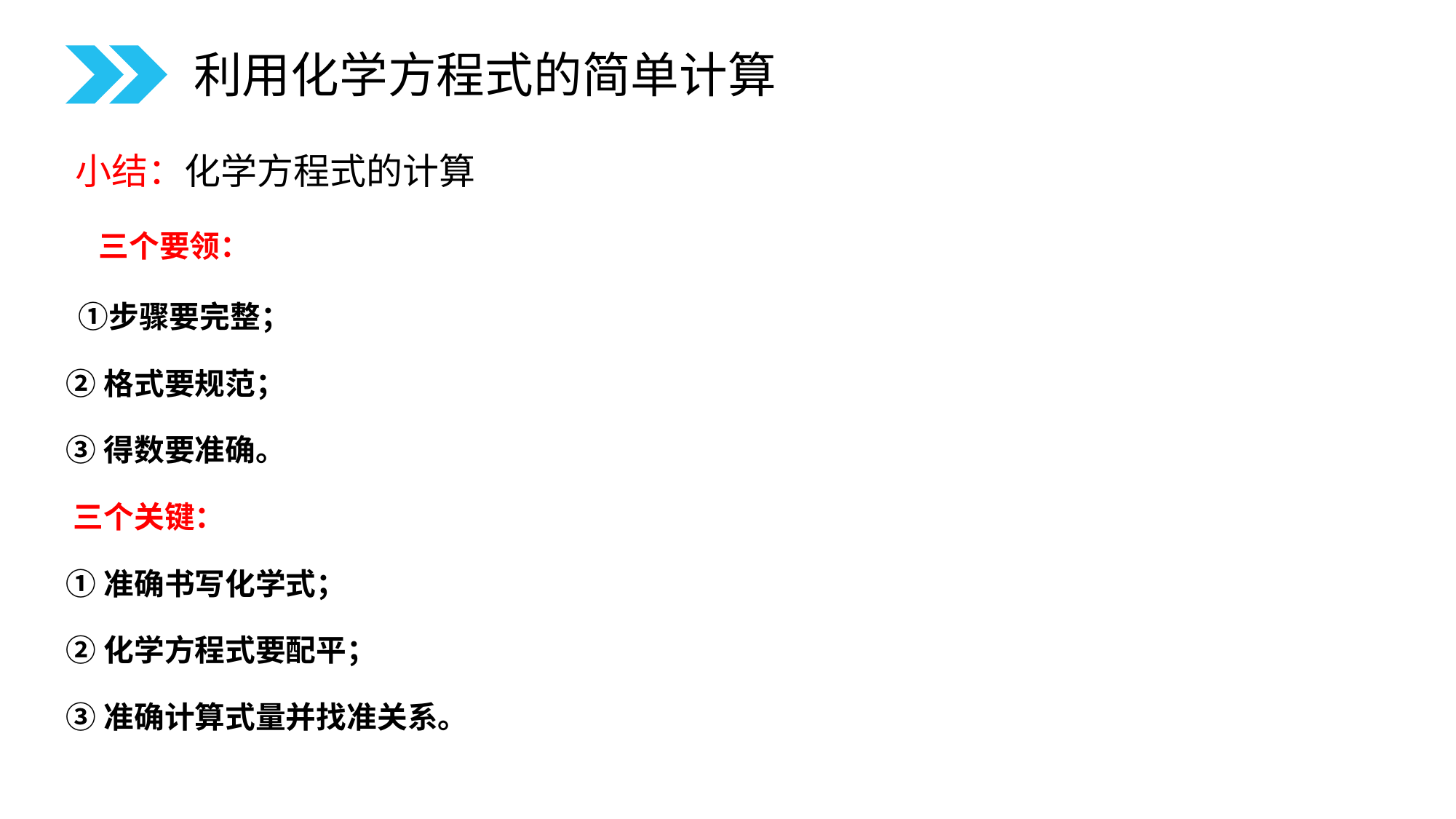

利用化学方程式的简单计算
小结：化学方程式的计算
       三个要领：
　　 ①步骤要完整；
        ②格式要规范；
        ③得数要准确。
        三个关键：
        ①准确书写化学式；
        ②化学方程式要配平；
        ③准确计算式量并找准关系。